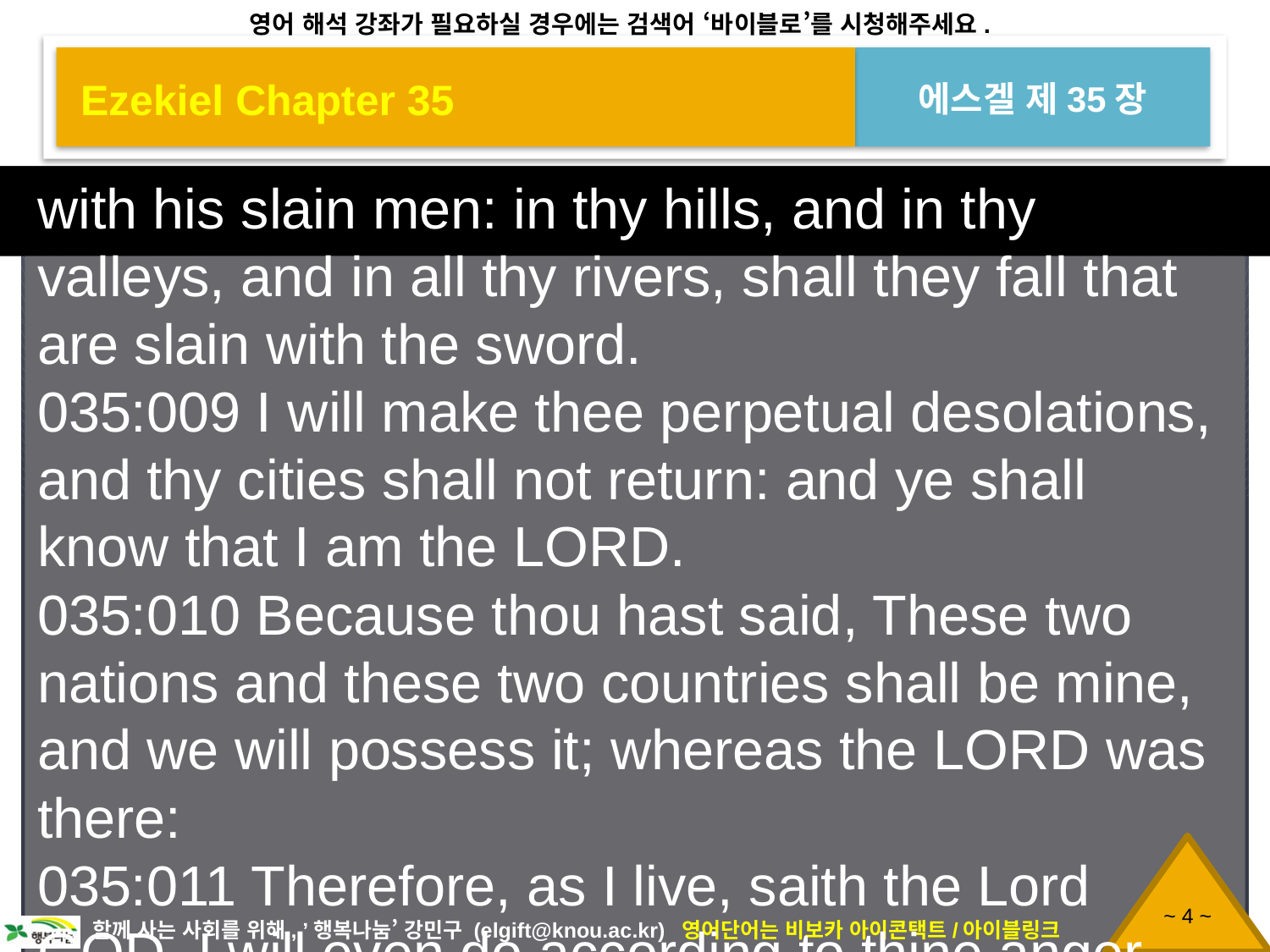

Ezekiel Chapter 35
에스겔 제35장
with his slain men: in thy hills, and in thy valleys, and in all thy rivers, shall they fall that are slain with the sword.
035:009 I will make thee perpetual desolations, and thy cities shall not return: and ye shall know that I am the LORD.
035:010 Because thou hast said, These two nations and these two countries shall be mine, and we will possess it; whereas the LORD was there:
035:011 Therefore, as I live, saith the Lord GOD, I will even do according to thine anger,